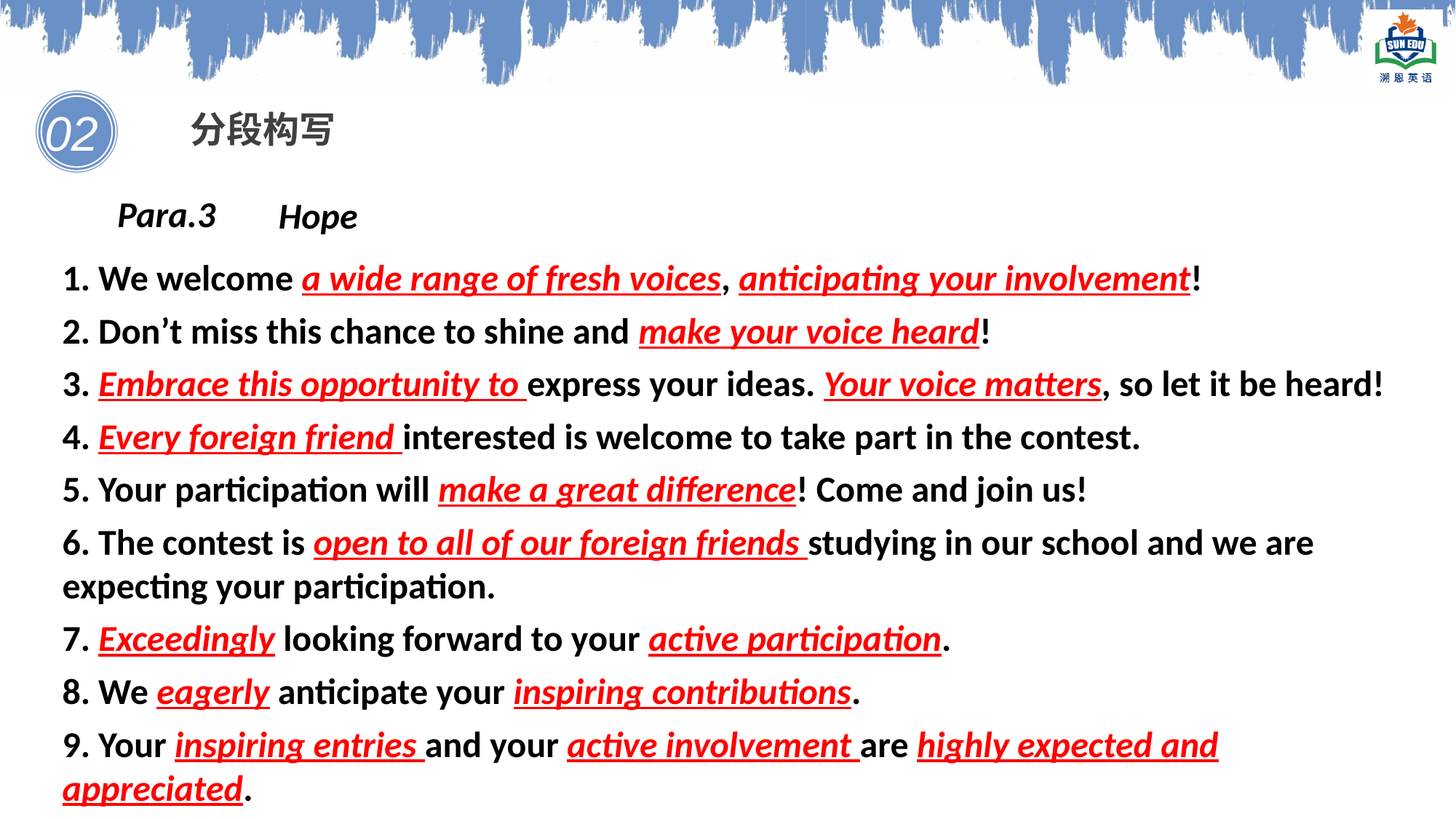

02
分段构写
Para.3
Hope
1. We welcome a wide range of fresh voices, anticipating your involvement!
2. Don’t miss this chance to shine and make your voice heard!
3. Embrace this opportunity to express your ideas. Your voice matters, so let it be heard!
4. Every foreign friend interested is welcome to take part in the contest.
5. Your participation will make a great difference! Come and join us!
6. The contest is open to all of our foreign friends studying in our school and we are expecting your participation.
7. Exceedingly looking forward to your active participation.
8. We eagerly anticipate your inspiring contributions.
9. Your inspiring entries and your active involvement are highly expected and appreciated.